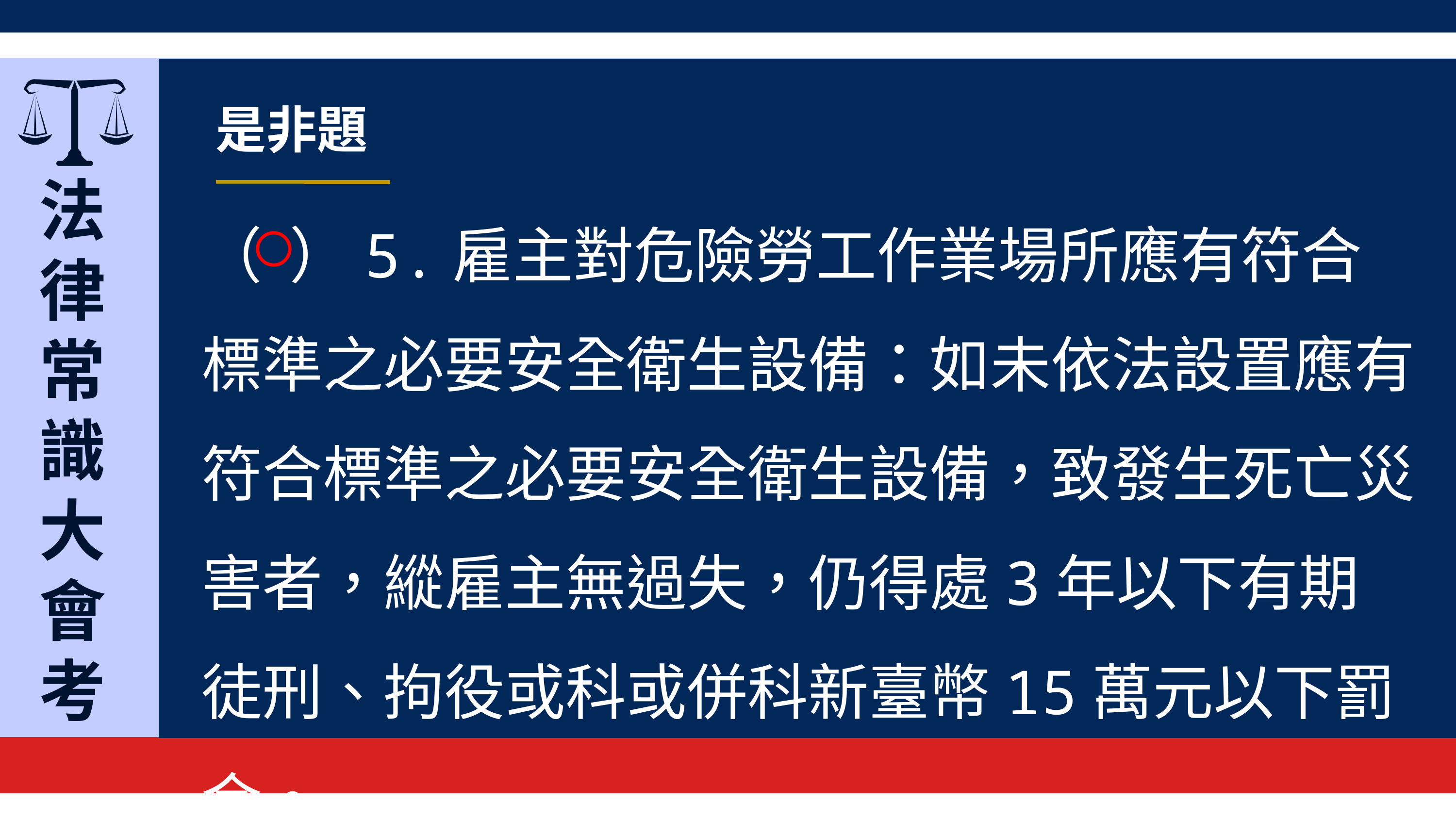

是非題
法律常識
大會考
（  ）5.雇主對危險勞工作業場所應有符合標準之必要安全衛生設備：如未依法設置應有符合標準之必要安全衛生設備，致發生死亡災害者，縱雇主無過失，仍得處3年以下有期徒刑、拘役或科或併科新臺幣15萬元以下罰金。

○